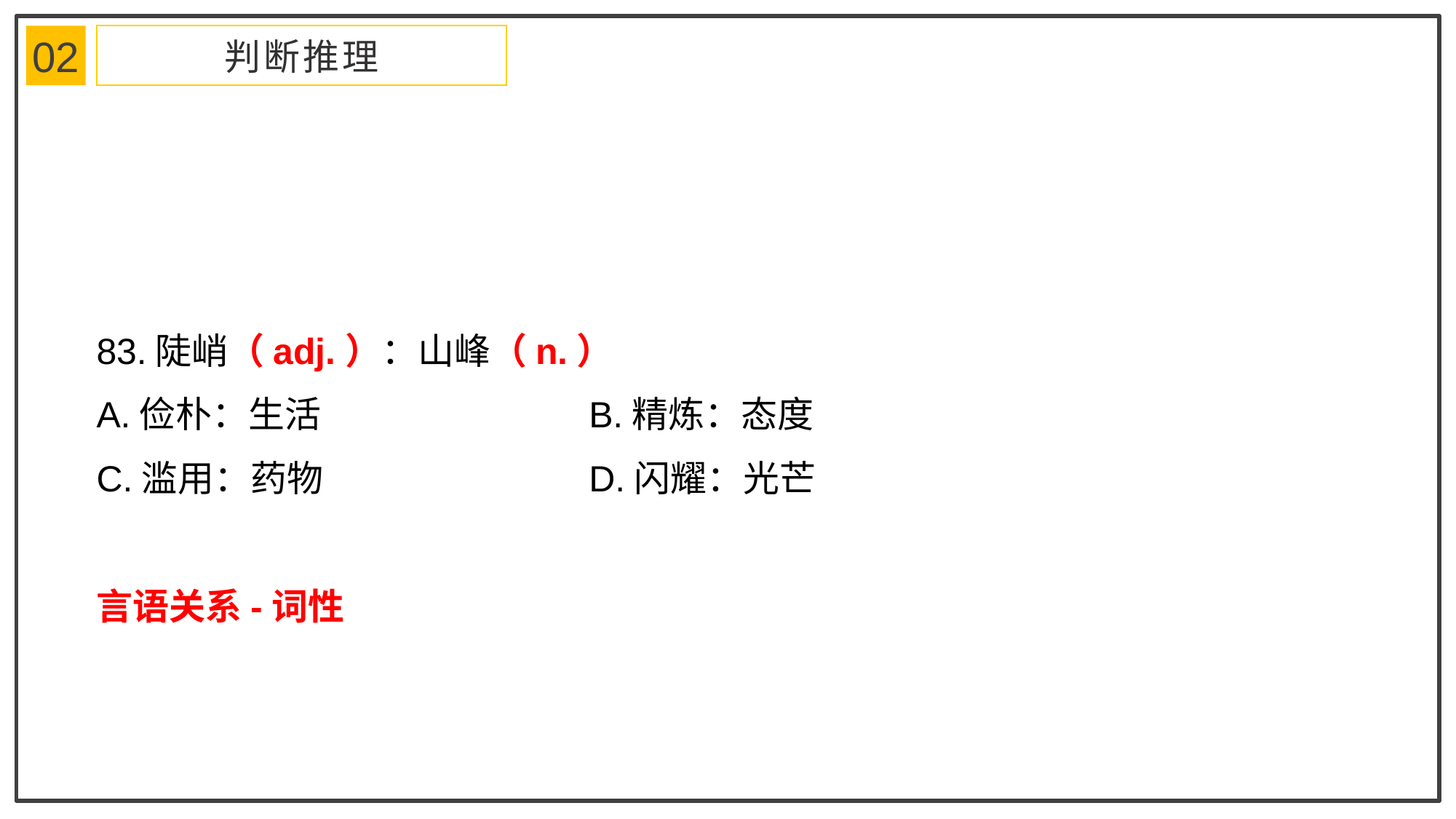

02
判断推理
83.陡峭（adj.）：山峰（n.）
A.俭朴：生活			B.精炼：态度
C.滥用：药物			D.闪耀：光芒

言语关系-词性